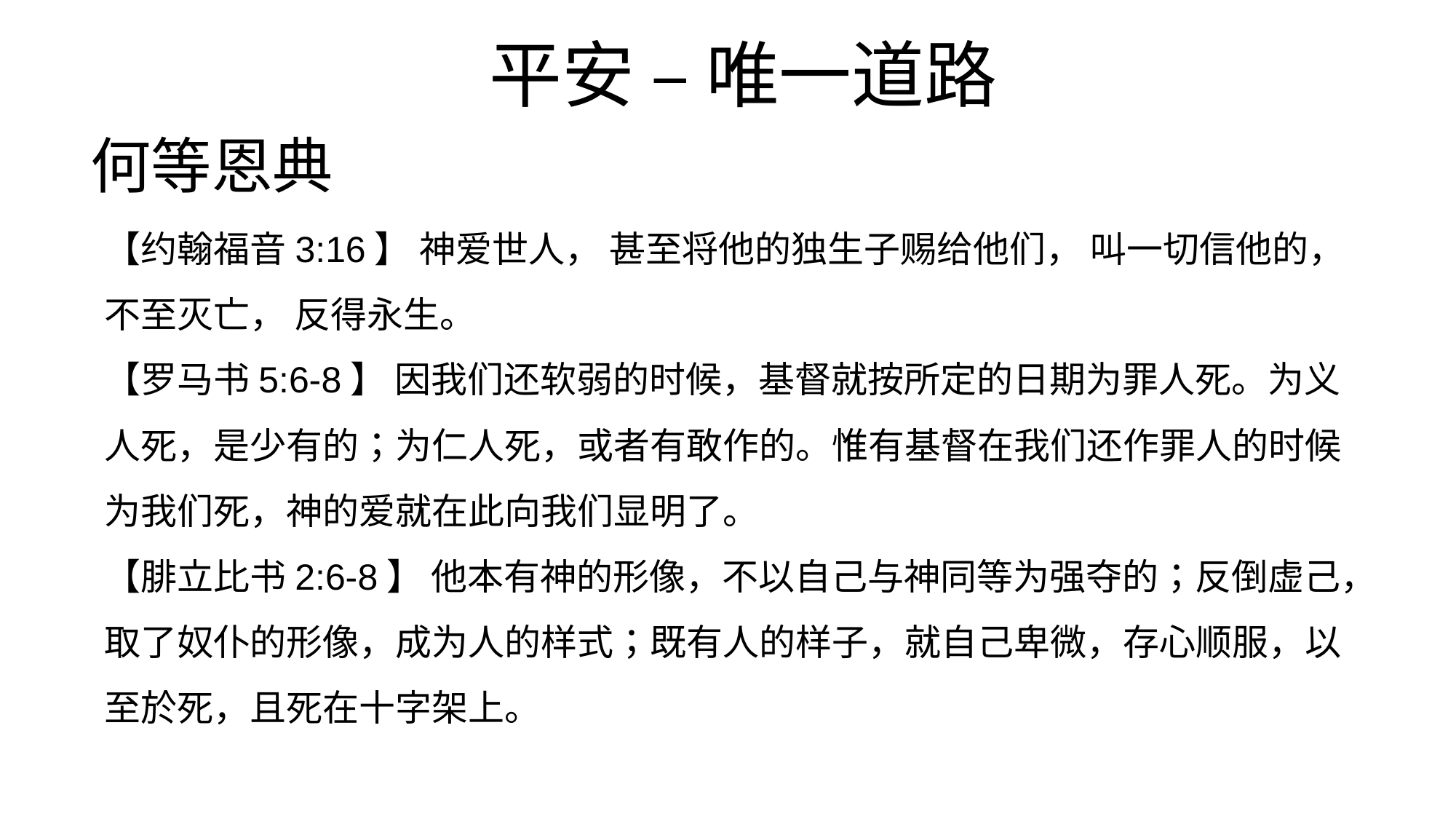

平安 – 唯一道路
何等恩典
【约翰福音3:16】 神爱世人， 甚至将他的独生子赐给他们， 叫一切信他的， 不至灭亡， 反得永生。
【罗马书5:6-8】 因我们还软弱的时候，基督就按所定的日期为罪人死。为义人死，是少有的；为仁人死，或者有敢作的。惟有基督在我们还作罪人的时候为我们死，神的爱就在此向我们显明了。
【腓立比书2:6-8】 他本有神的形像，不以自己与神同等为强夺的；反倒虚己，取了奴仆的形像，成为人的样式；既有人的样子，就自己卑微，存心顺服，以至於死，且死在十字架上。